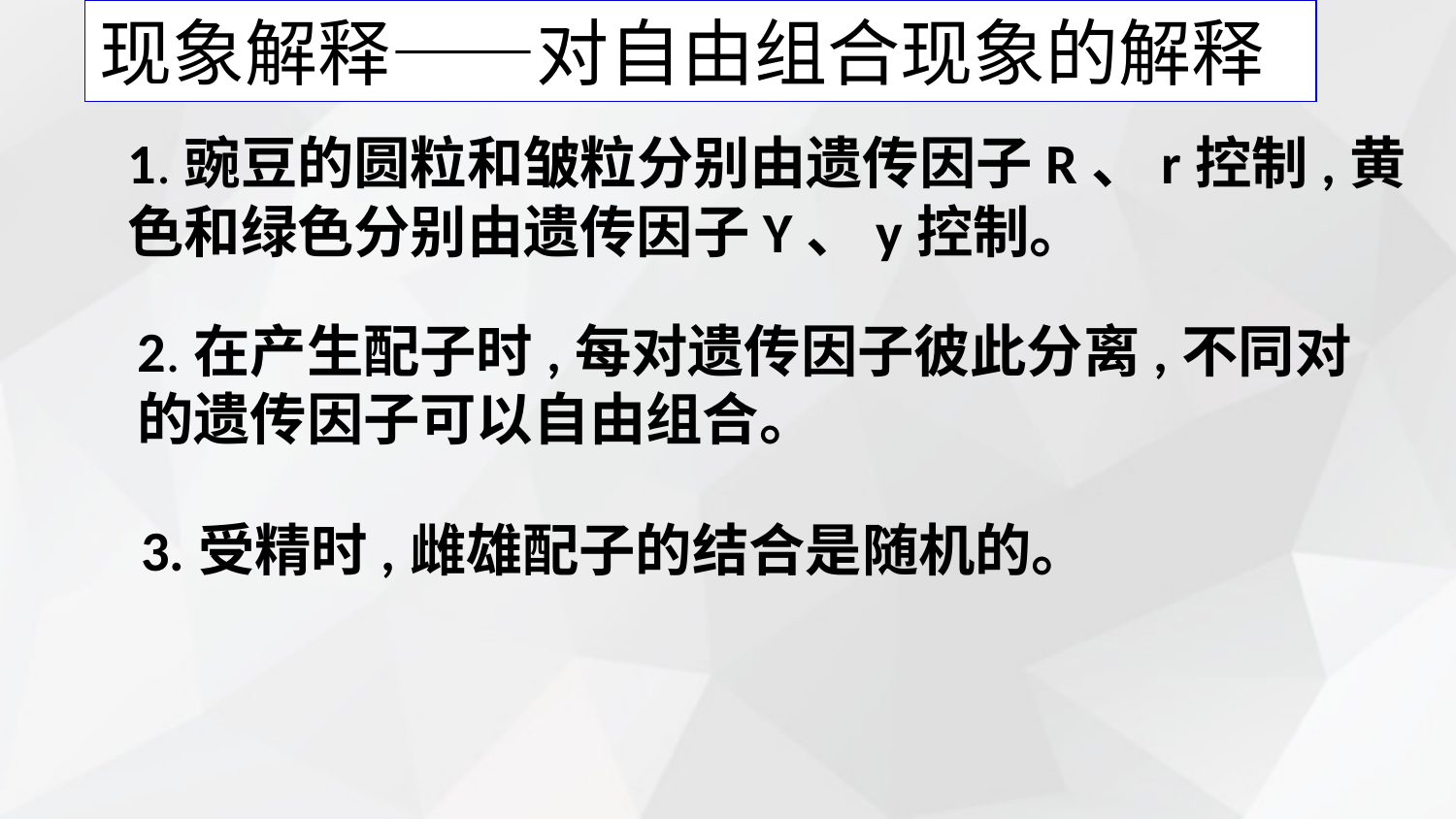

现象解释——对自由组合现象的解释
1.豌豆的圆粒和皱粒分别由遗传因子R、r控制,黄色和绿色分别由遗传因子Y、y控制。
2.在产生配子时,每对遗传因子彼此分离,不同对的遗传因子可以自由组合。
3.受精时,雌雄配子的结合是随机的。